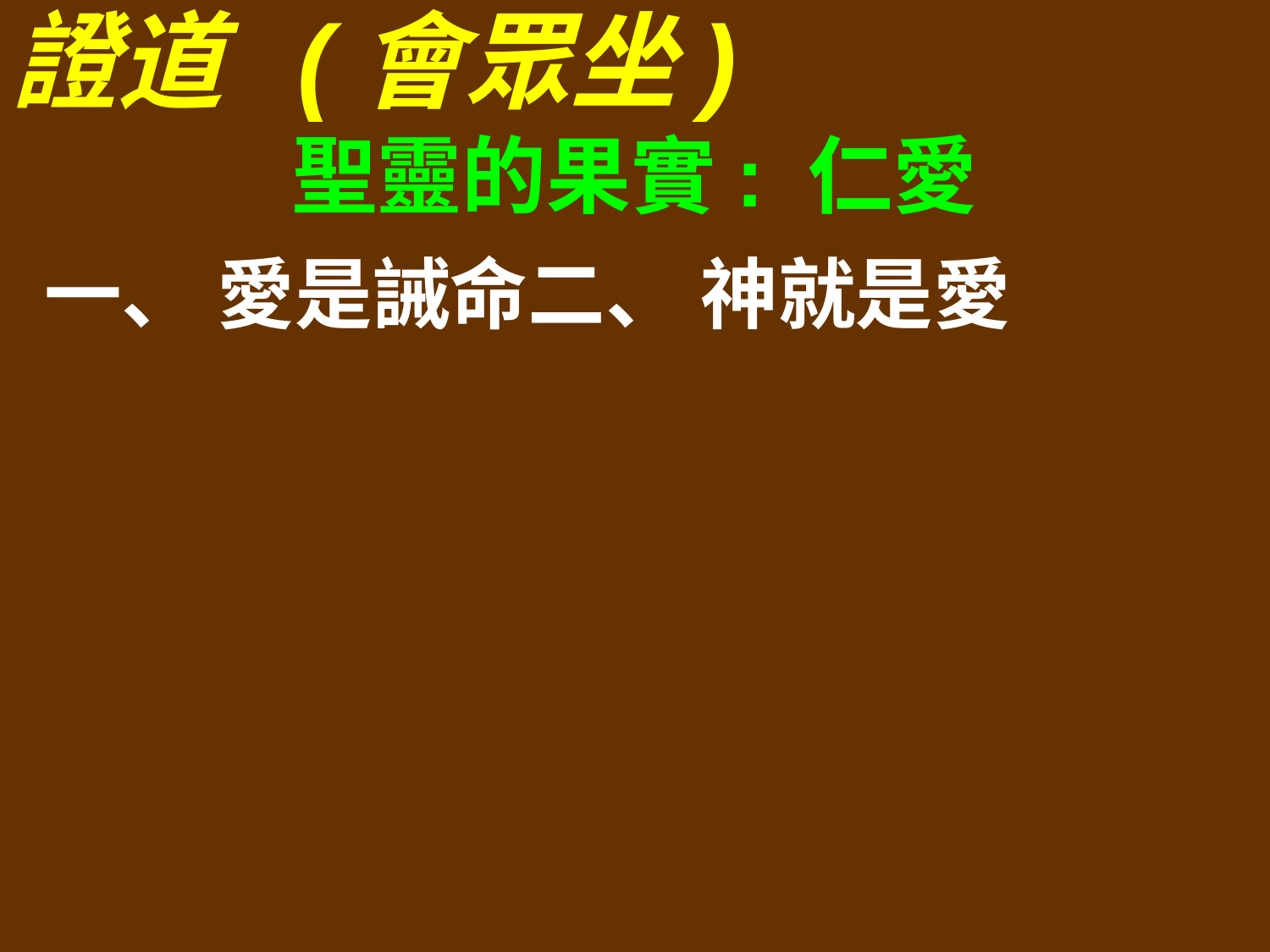

證道  (會眾坐)
聖靈的果實: 仁愛
一、 愛是誡命二、 神就是愛